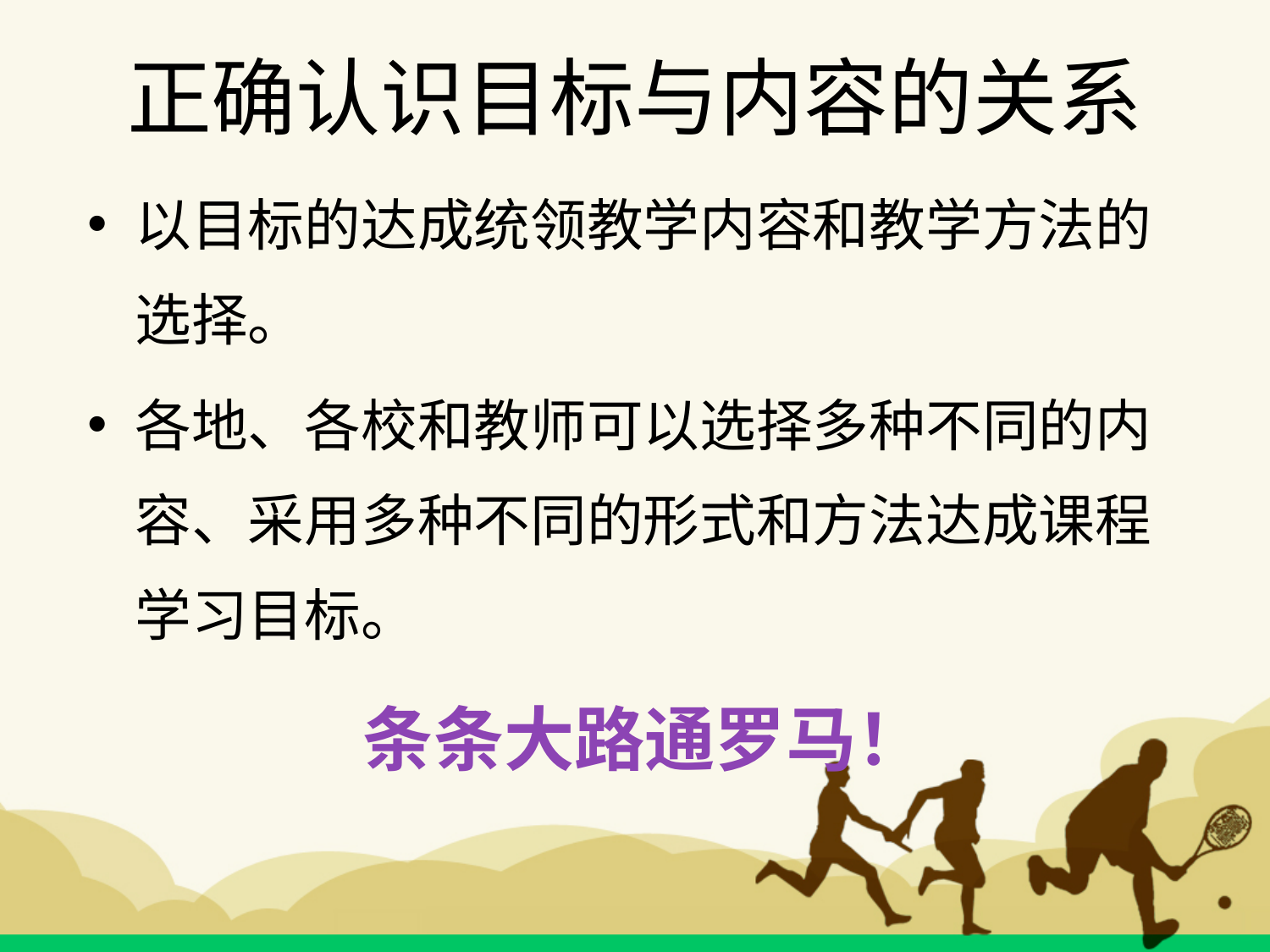

# 正确认识目标与内容的关系
以目标的达成统领教学内容和教学方法的选择。
各地、各校和教师可以选择多种不同的内容、采用多种不同的形式和方法达成课程学习目标。
条条大路通罗马！